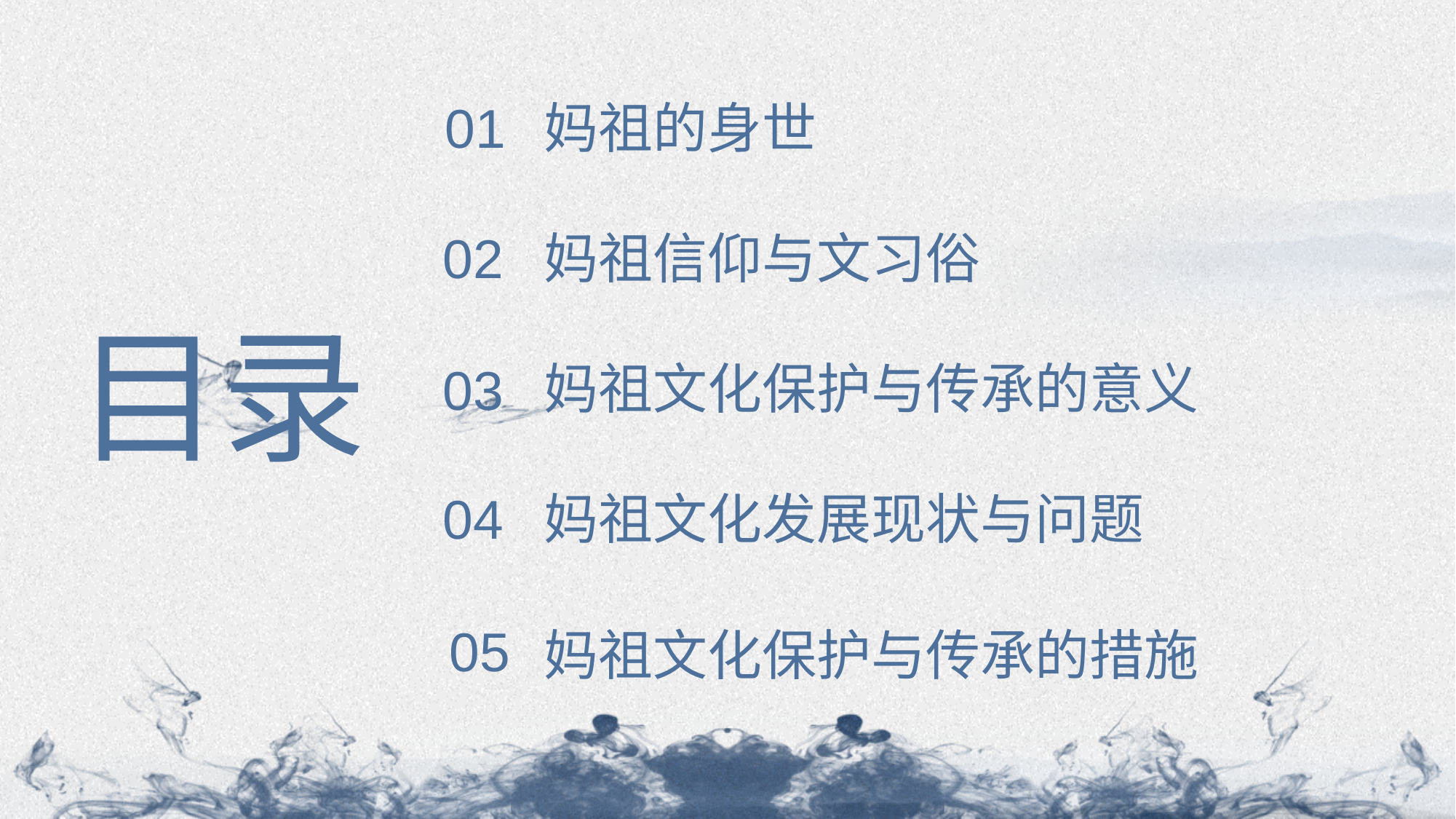

01
妈祖的身世
# 目录
02
妈祖信仰与文习俗
妈祖文化保护与传承的意义
03
04
妈祖文化发展现状与问题
05
妈祖文化保护与传承的措施